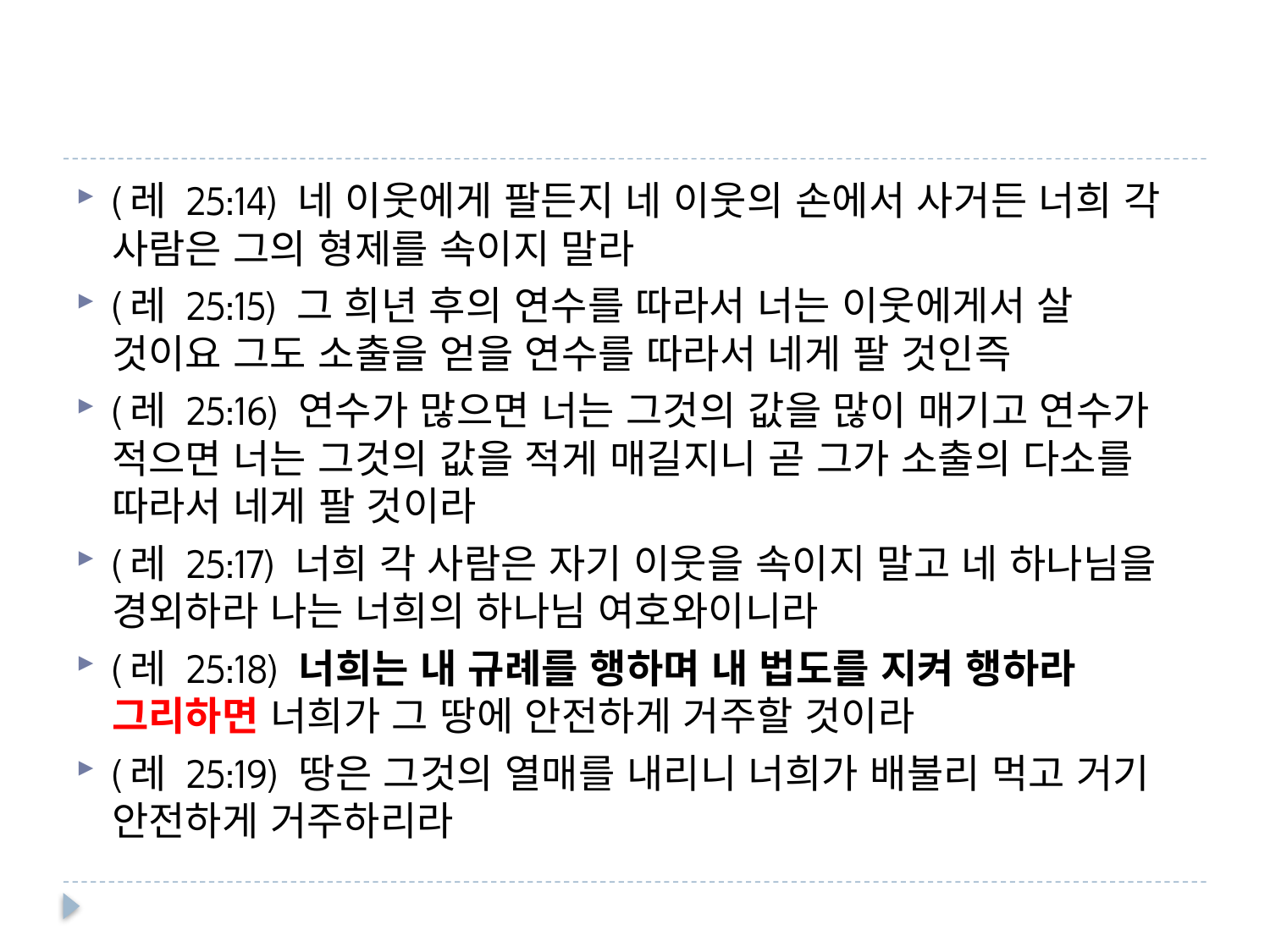

#
(레 25:14) 네 이웃에게 팔든지 네 이웃의 손에서 사거든 너희 각 사람은 그의 형제를 속이지 말라
(레 25:15) 그 희년 후의 연수를 따라서 너는 이웃에게서 살 것이요 그도 소출을 얻을 연수를 따라서 네게 팔 것인즉
(레 25:16) 연수가 많으면 너는 그것의 값을 많이 매기고 연수가 적으면 너는 그것의 값을 적게 매길지니 곧 그가 소출의 다소를 따라서 네게 팔 것이라
(레 25:17) 너희 각 사람은 자기 이웃을 속이지 말고 네 하나님을 경외하라 나는 너희의 하나님 여호와이니라
(레 25:18) 너희는 내 규례를 행하며 내 법도를 지켜 행하라 그리하면 너희가 그 땅에 안전하게 거주할 것이라
(레 25:19) 땅은 그것의 열매를 내리니 너희가 배불리 먹고 거기 안전하게 거주하리라